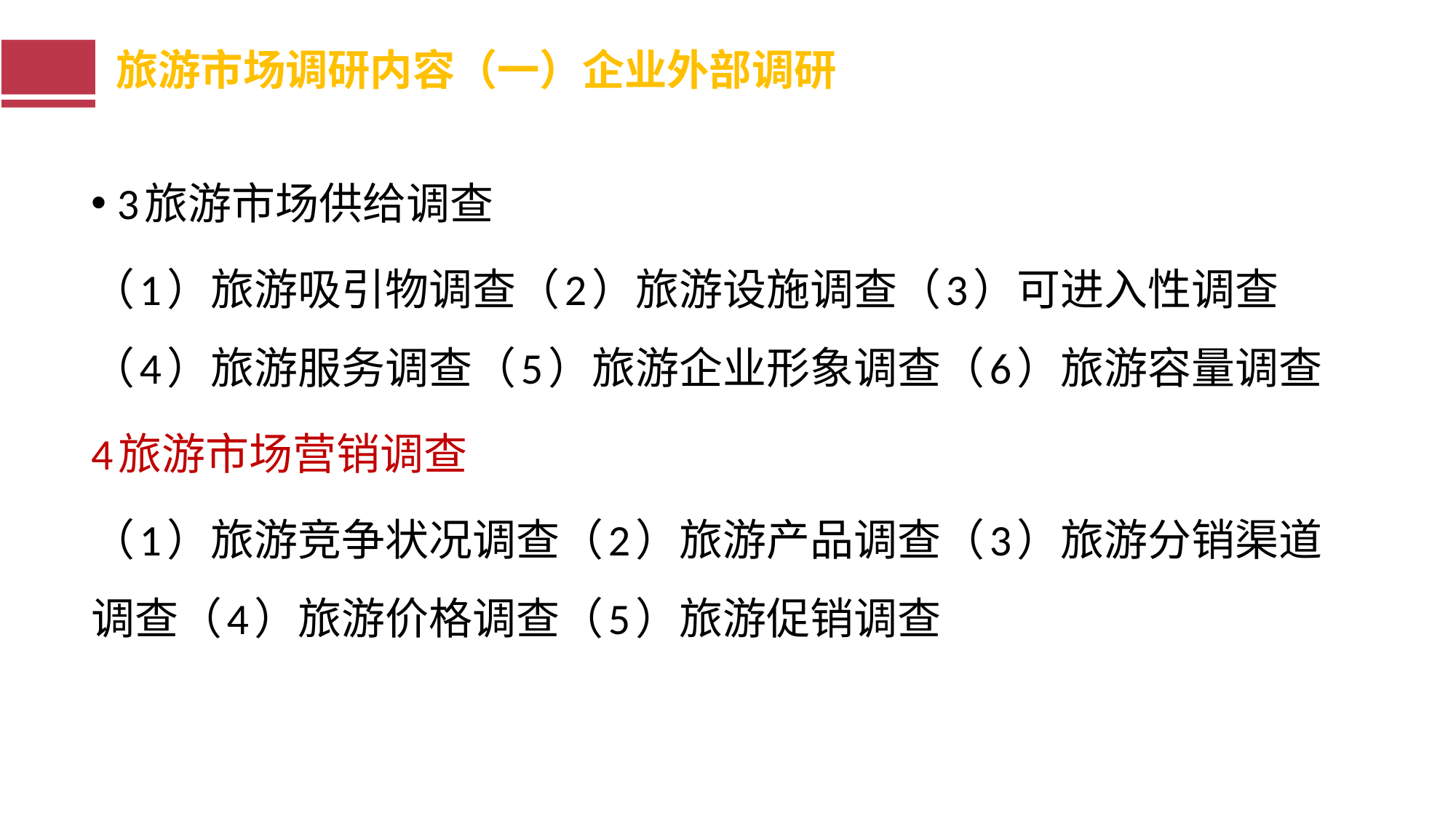

旅游市场调研内容（一）企业外部调研

3旅游市场供给调查
（1）旅游吸引物调查（2）旅游设施调查（3）可进入性调查（4）旅游服务调查（5）旅游企业形象调查（6）旅游容量调查
4旅游市场营销调查
（1）旅游竞争状况调查（2）旅游产品调查（3）旅游分销渠道调查（4）旅游价格调查（5）旅游促销调查